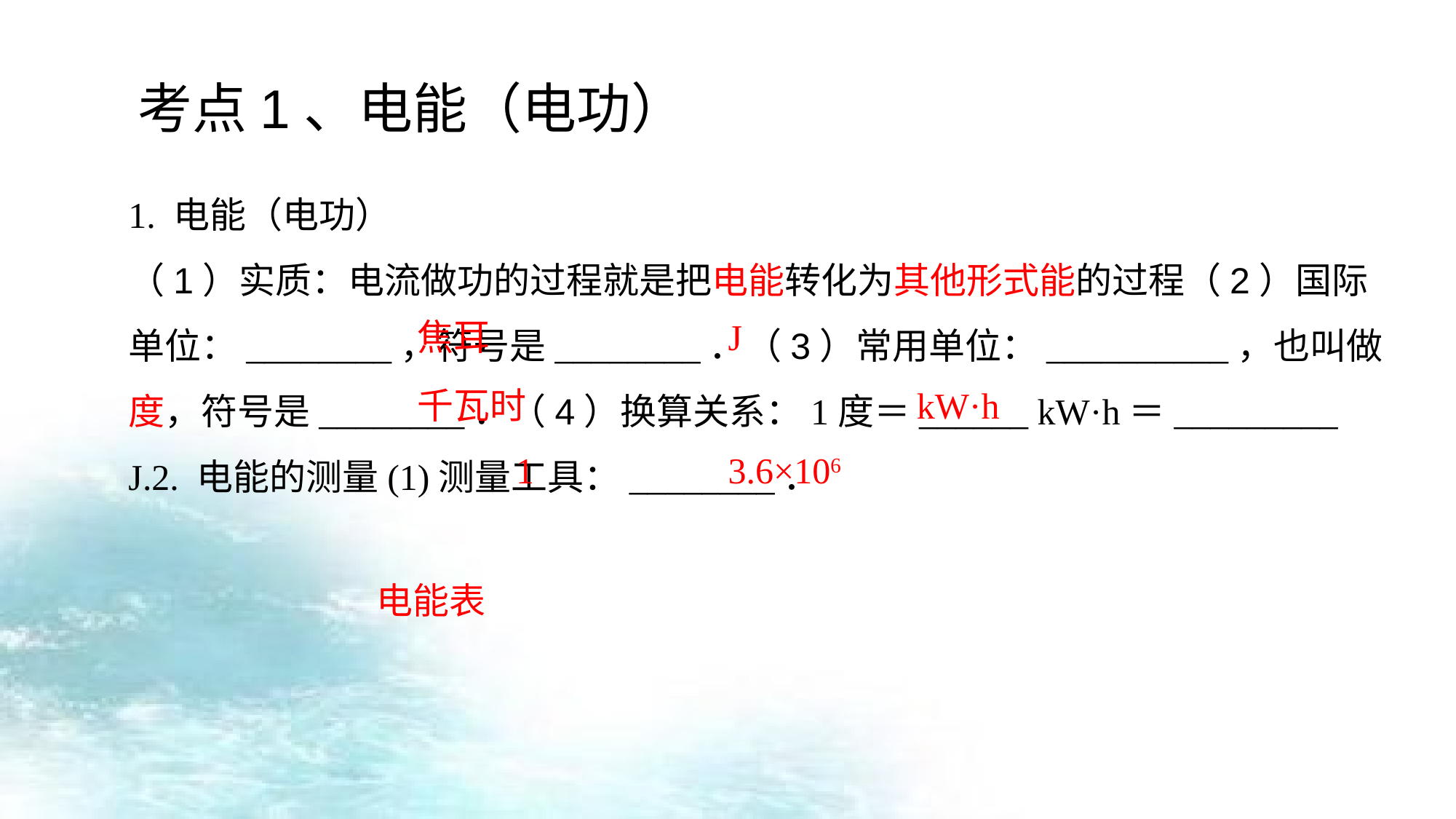

考点1、电能（电功）
1. 电能（电功）
（1）实质：电流做功的过程就是把电能转化为其他形式能的过程（2）国际单位：________，符号是________．（3）常用单位：__________，也叫做度，符号是________．（4）换算关系：1度＝______ kW·h＝_________ J.2. 电能的测量(1)测量工具：________．

焦耳
J
千瓦时
kW·h
1
3.6×106
电能表